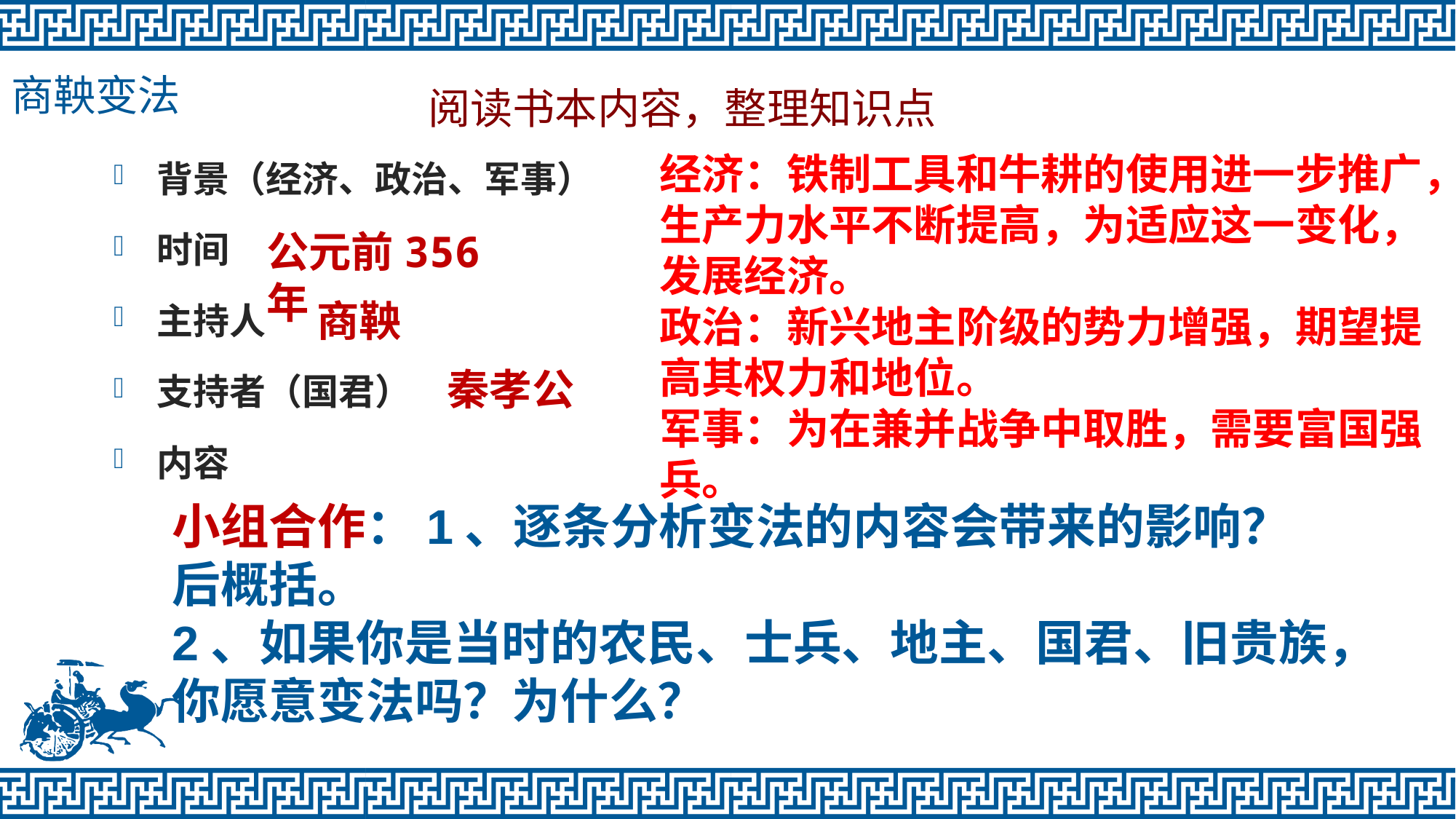

商鞅变法
# 阅读书本内容，整理知识点
经济：铁制工具和牛耕的使用进一步推广，生产力水平不断提高，为适应这一变化，发展经济。
政治：新兴地主阶级的势力增强，期望提高其权力和地位。
军事：为在兼并战争中取胜，需要富国强兵。
背景（经济、政治、军事）
时间
主持人
支持者（国君）
内容

公元前356年
商鞅
秦孝公
小组合作：1、逐条分析变法的内容会带来的影响？后概括。
2、如果你是当时的农民、士兵、地主、国君、旧贵族，你愿意变法吗？为什么？